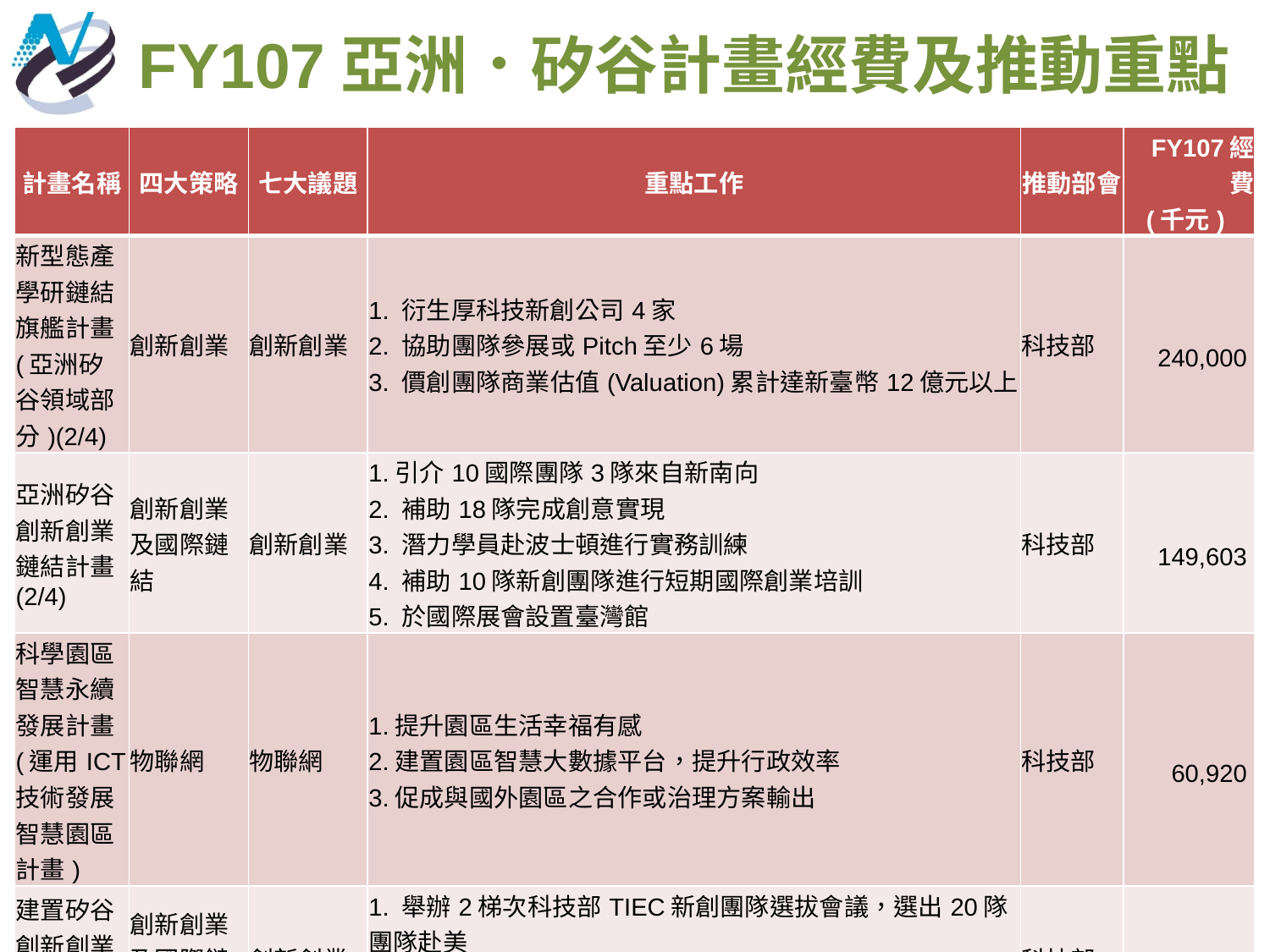

FY107亞洲．矽谷計畫經費及推動重點

| 計畫名稱 | 四大策略 | 七大議題 | 重點工作 | 推動部會 | FY107經費 (千元) |
| --- | --- | --- | --- | --- | --- |
| 新型態產學研鏈結旗艦計畫(亞洲矽谷領域部分)(2/4) | 創新創業 | 創新創業 | 1. 衍生厚科技新創公司4家 2. 協助團隊參展或Pitch至少6場 3. 價創團隊商業估值(Valuation)累計達新臺幣12億元以上 | 科技部 | 240,000 |
| 亞洲矽谷創新創業鏈結計畫(2/4) | 創新創業及國際鏈結 | 創新創業 | 1.引介10國際團隊3隊來自新南向 2. 補助18隊完成創意實現 3. 潛力學員赴波士頓進行實務訓練 4. 補助10隊新創團隊進行短期國際創業培訓 5. 於國際展會設置臺灣館 | 科技部 | 149,603 |
| 科學園區智慧永續發展計畫(運用ICT技術發展智慧園區計畫) | 物聯網 | 物聯網 | 1.提升園區生活幸福有感 2.建置園區智慧大數據平台，提升行政效率 3.促成與國外園區之合作或治理方案輸出 | 科技部 | 60,920 |
| 建置矽谷創新創業平台計畫(3/4) | 創新創業及國際鏈結 | 創新創業 | 1. 舉辦2梯次科技部TIEC新創團隊選拔會議，選出20隊團隊赴美 2. 舉辦2場國際投資媒合會 3. TIEC 團隊獲投資金額累計達8,000萬美金 | 科技部 | 48,055 |
23